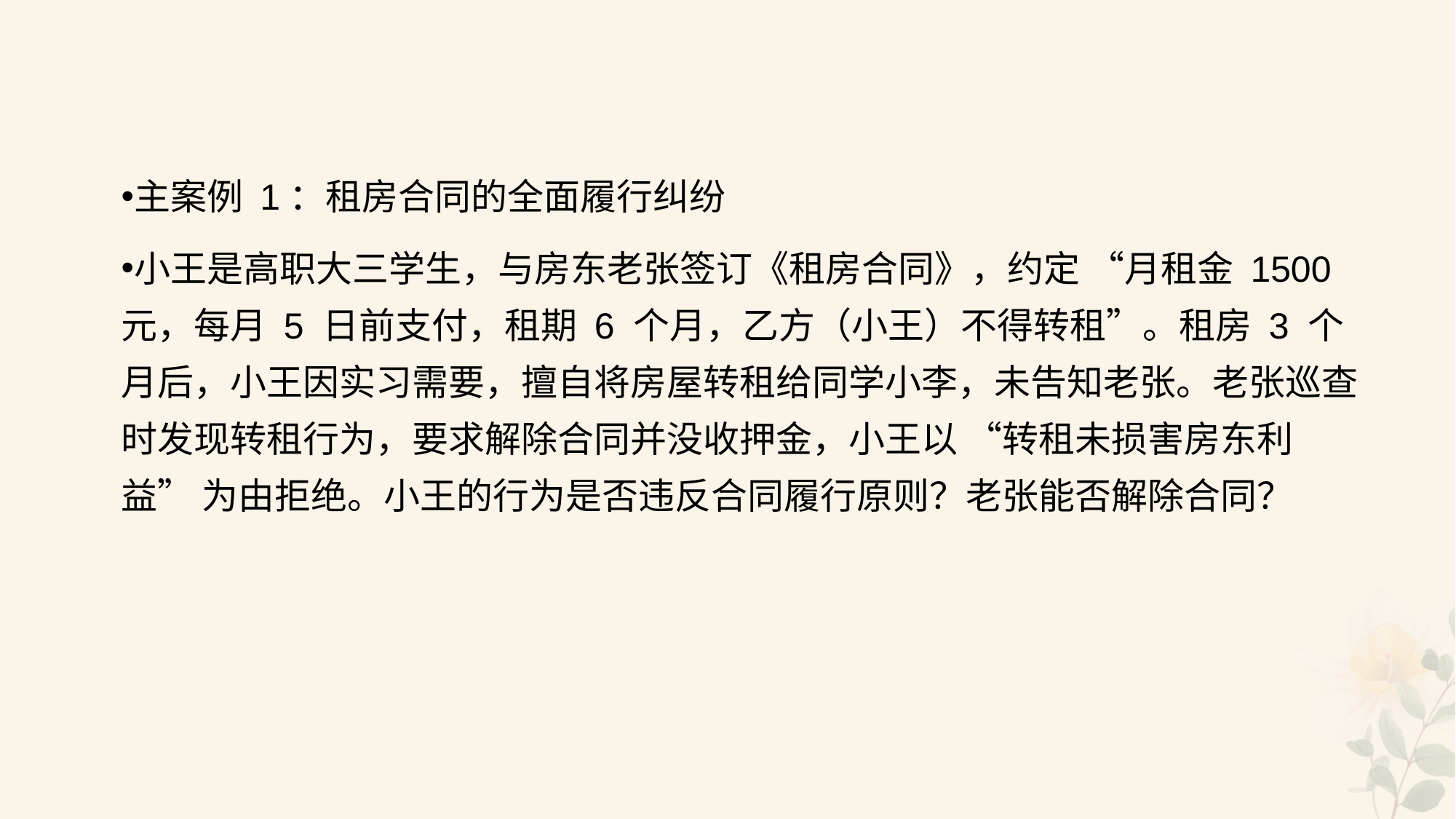

#
主案例 1：租房合同的全面履行纠纷
小王是高职大三学生，与房东老张签订《租房合同》，约定 “月租金 1500 元，每月 5 日前支付，租期 6 个月，乙方（小王）不得转租”。租房 3 个月后，小王因实习需要，擅自将房屋转租给同学小李，未告知老张。老张巡查时发现转租行为，要求解除合同并没收押金，小王以 “转租未损害房东利益” 为由拒绝。小王的行为是否违反合同履行原则？老张能否解除合同？